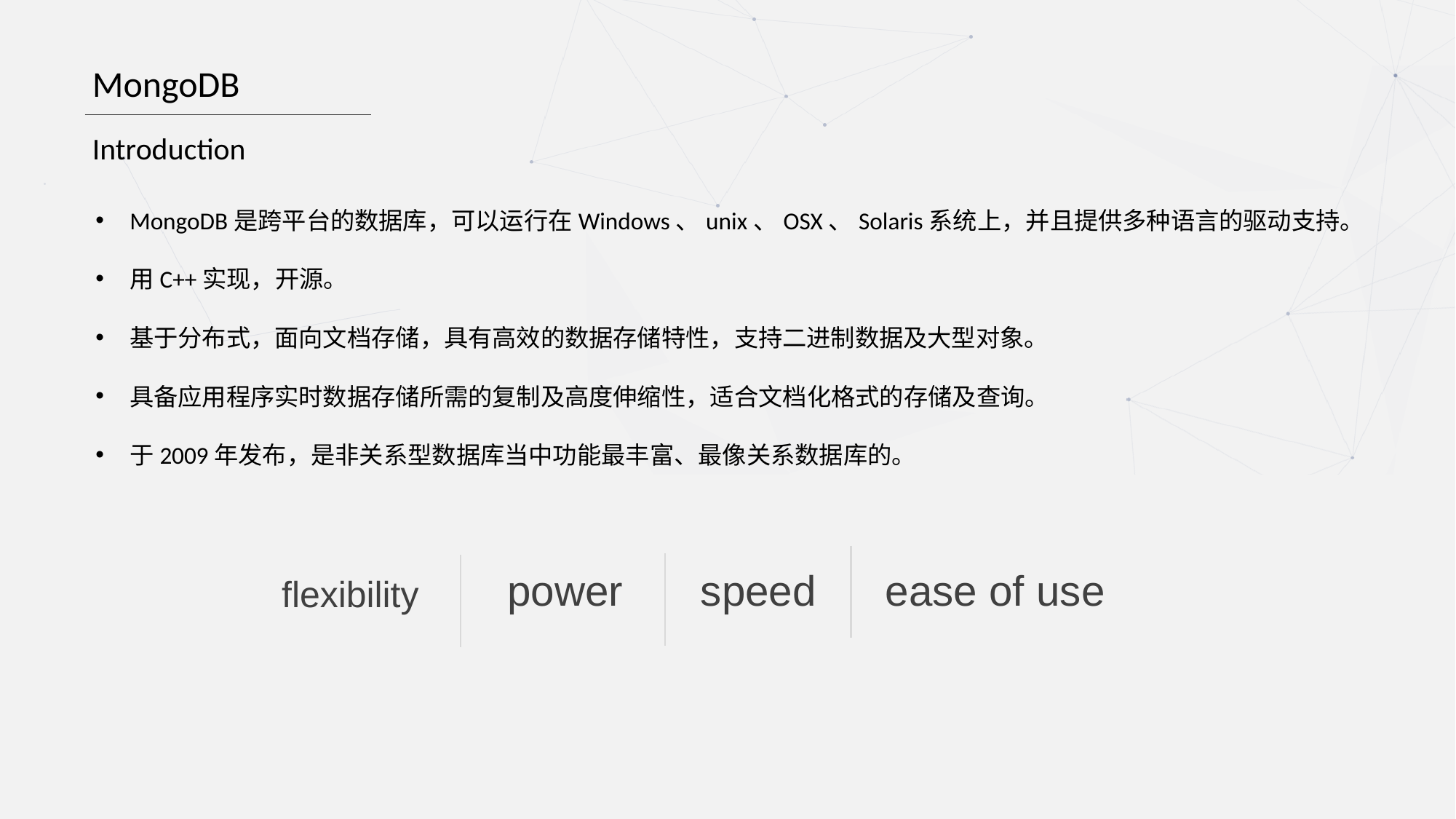

MongoDB
Introduction
MongoDB是跨平台的数据库，可以运行在Windows、unix、OSX、Solaris系统上，并且提供多种语言的驱动支持。
用C++实现，开源。
基于分布式，面向文档存储，具有高效的数据存储特性，支持二进制数据及大型对象。
具备应用程序实时数据存储所需的复制及高度伸缩性，适合文档化格式的存储及查询。
于2009年发布，是非关系型数据库当中功能最丰富、最像关系数据库的。
power
speed
ease of use
flexibility